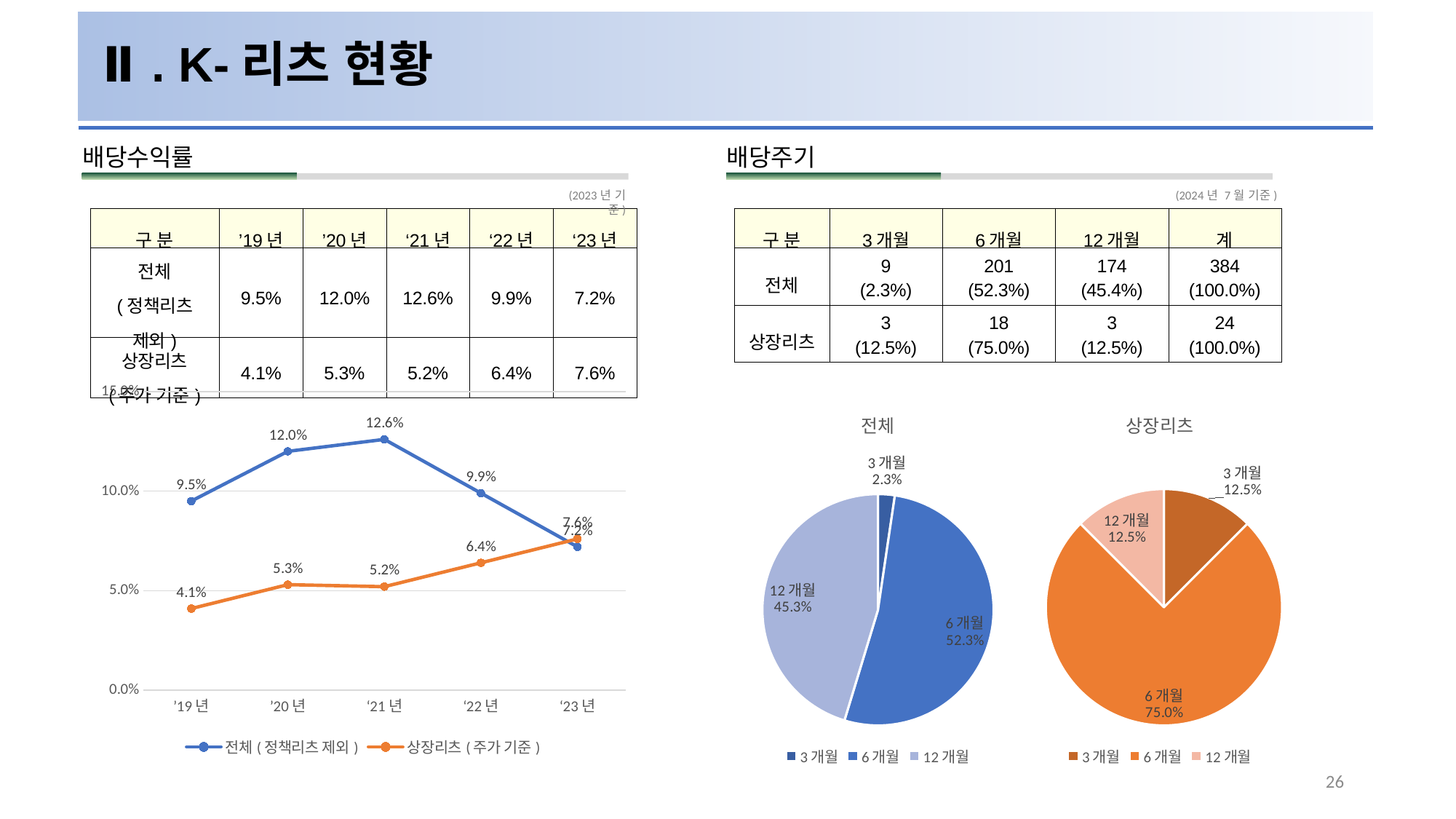

Ⅱ. K-리츠 현황
배당수익률
배당주기

(2023년 기준)
(2024년 7월 기준)
| 구 분 | 3개월 | 6개월 | 12개월 | 계 |
| --- | --- | --- | --- | --- |
| 전체 | 9 (2.3%) | 201 (52.3%) | 174 (45.4%) | 384 (100.0%) |
| 상장리츠 | 3 (12.5%) | 18 (75.0%) | 3 (12.5%) | 24 (100.0%) |
| 구 분 | ’19년 | ’20년 | ‘21년 | ‘22년 | ‘23년 |
| --- | --- | --- | --- | --- | --- |
| 전체 (정책리츠 제외) | 9.5% | 12.0% | 12.6% | 9.9% | 7.2% |
| 상장리츠 (주가 기준) | 4.1% | 5.3% | 5.2% | 6.4% | 7.6% |

### Chart

| Category | 전체(정책리츠 제외) | 상장리츠(주가 기준) |
|---|---|---|
| ’19년 | 0.095 | 0.041 |
| ’20년 | 0.12 | 0.053 |
| ‘21년 | 0.126 | 0.052 |
| ‘22년 | 0.099 | 0.064 |
| ‘23년 | 0.072 | 0.076 |

### Chart:

| Category | 전체 |
|---|---|
| 3개월 | 9.0 |
| 6개월 | 201.0 |
| 12개월 | 174.0 |

### Chart:

| Category | 상장리츠 |
|---|---|
| 3개월 | 3.0 |
| 6개월 | 18.0 |
| 12개월 | 3.0 |
26